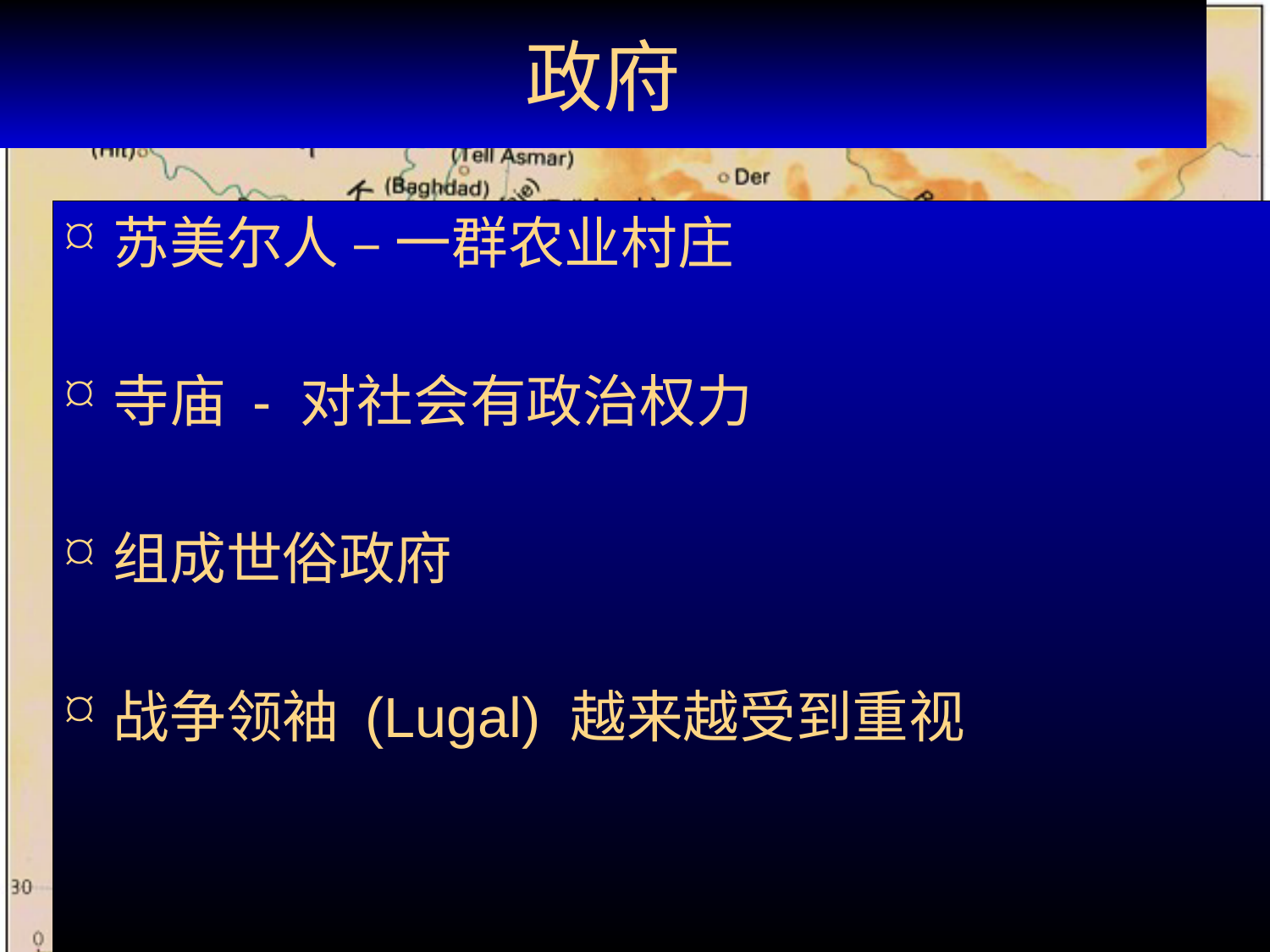

# 政府
苏美尔人 – 一群农业村庄

寺庙 - 对社会有政治权力

组成世俗政府

战争领袖 (Lugal) 越来越受到重视